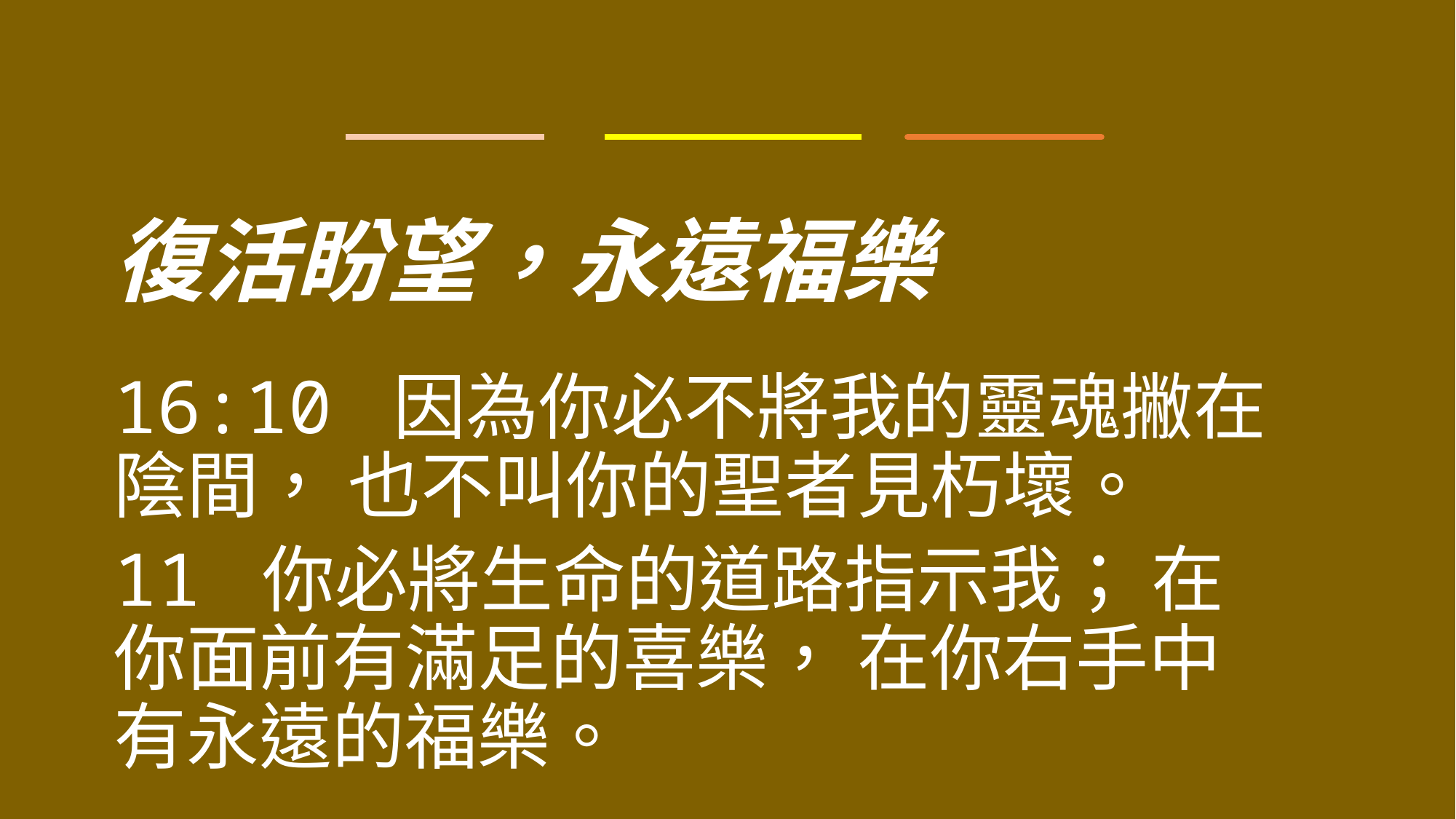

復活盼望，永遠福樂

16:10 因為你必不將我的靈魂撇在陰間， 也不叫你的聖者見朽壞。
11 你必將生命的道路指示我； 在你面前有滿足的喜樂， 在你右手中有永遠的福樂。